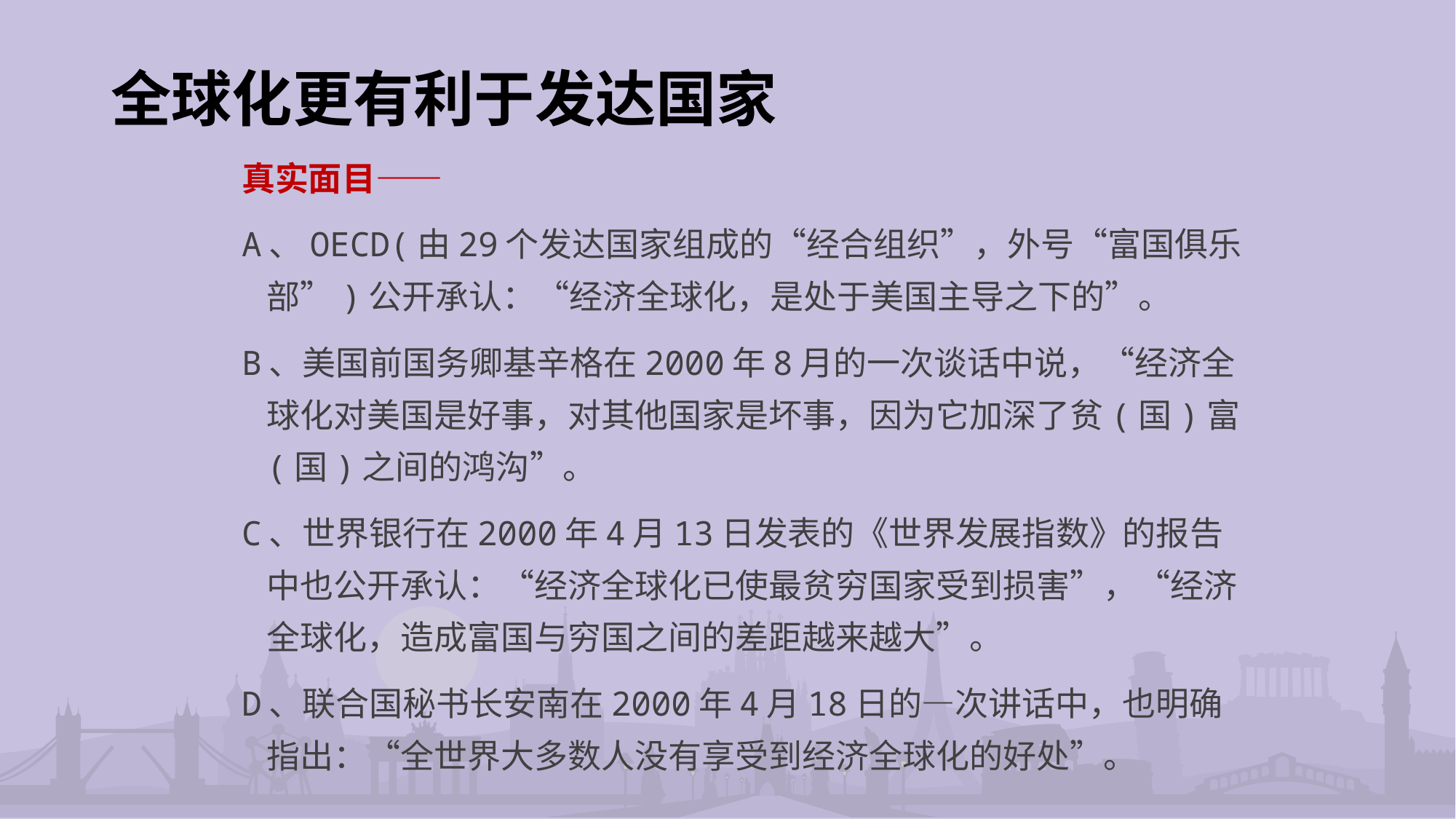

# 全球化更有利于发达国家
真实面目——
A、OECD(由29个发达国家组成的“经合组织”，外号“富国俱乐部”)公开承认：“经济全球化，是处于美国主导之下的”。
B、美国前国务卿基辛格在2000年8月的一次谈话中说，“经济全球化对美国是好事，对其他国家是坏事，因为它加深了贫(国)富(国)之间的鸿沟”。
C、世界银行在2000年4月13日发表的《世界发展指数》的报告中也公开承认：“经济全球化已使最贫穷国家受到损害”，“经济全球化，造成富国与穷国之间的差距越来越大”。
D、联合国秘书长安南在2000年4月18日的—次讲话中，也明确指出：“全世界大多数人没有享受到经济全球化的好处”。